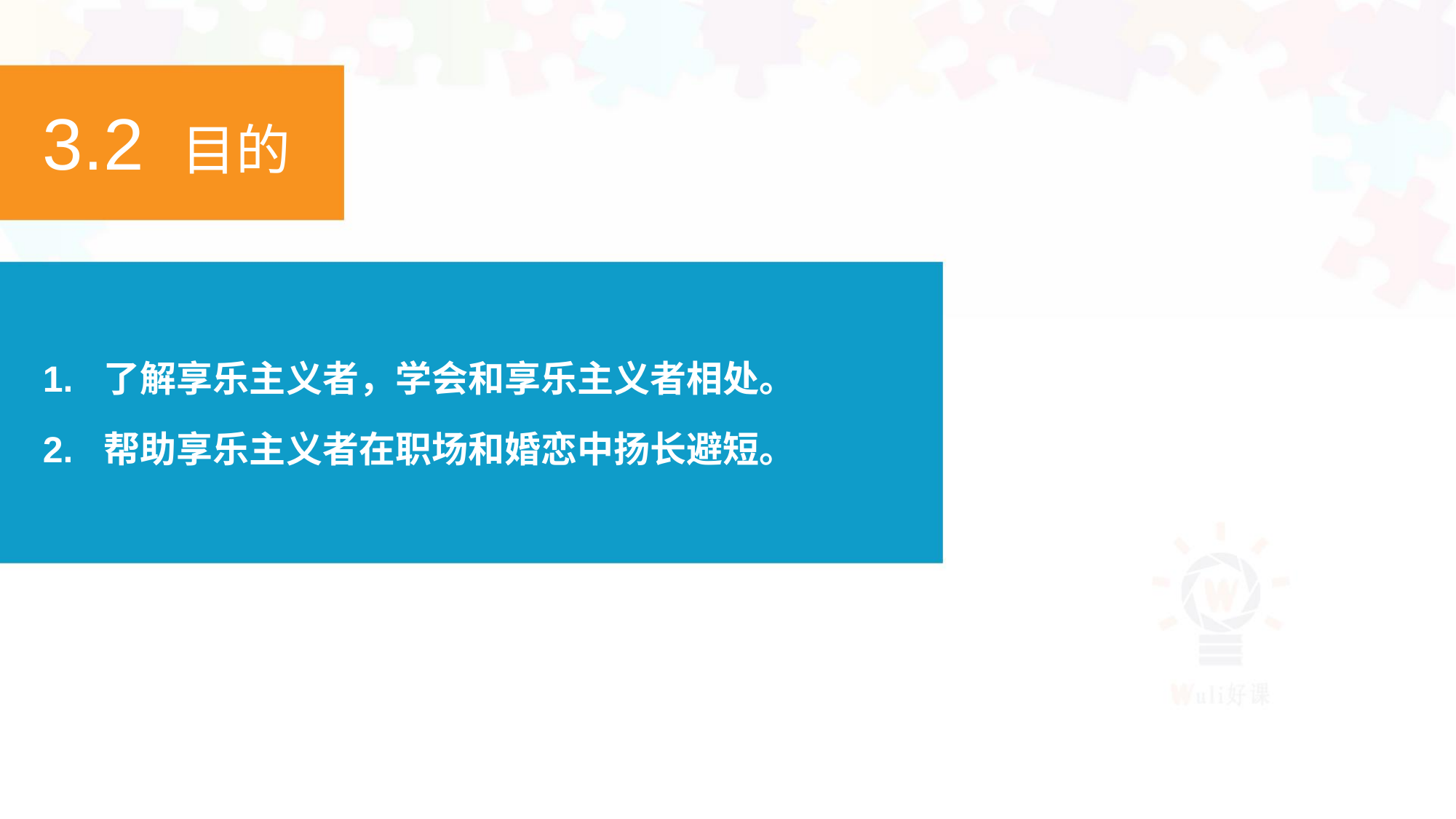

3.2 目的
1. 了解享乐主义者，学会和享乐主义者相处。
2. 帮助享乐主义者在职场和婚恋中扬长避短。